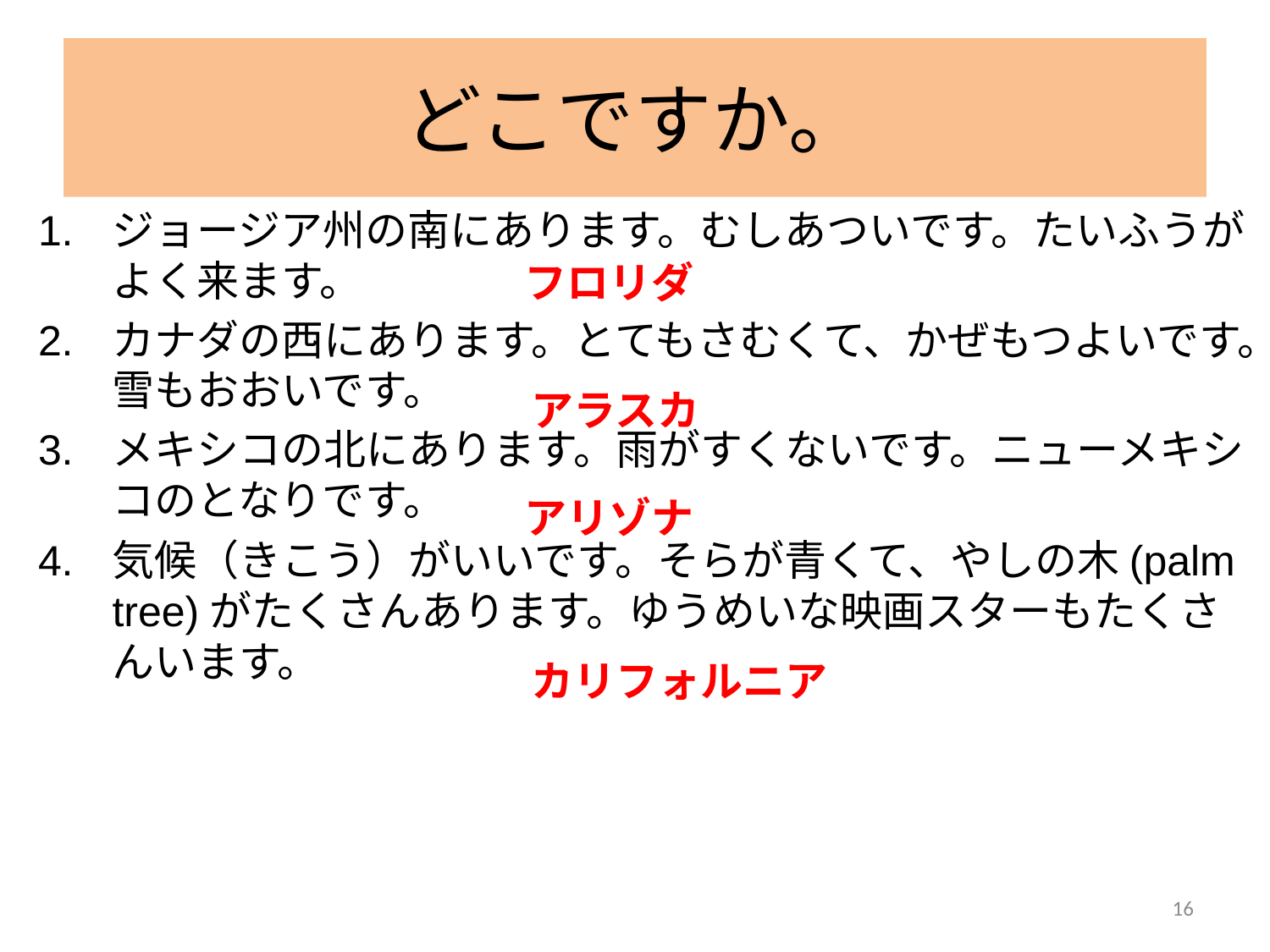

# どこですか。
ジョージア州の南にあります。むしあついです。たいふうがよく来ます。
カナダの西にあります。とてもさむくて、かぜもつよいです。雪もおおいです。
メキシコの北にあります。雨がすくないです。ニューメキシコのとなりです。
気候（きこう）がいいです。そらが青くて、やしの木(palm tree)がたくさんあります。ゆうめいな映画スターもたくさんいます。
フロリダ
アラスカ
アリゾナ
カリフォルニア
16